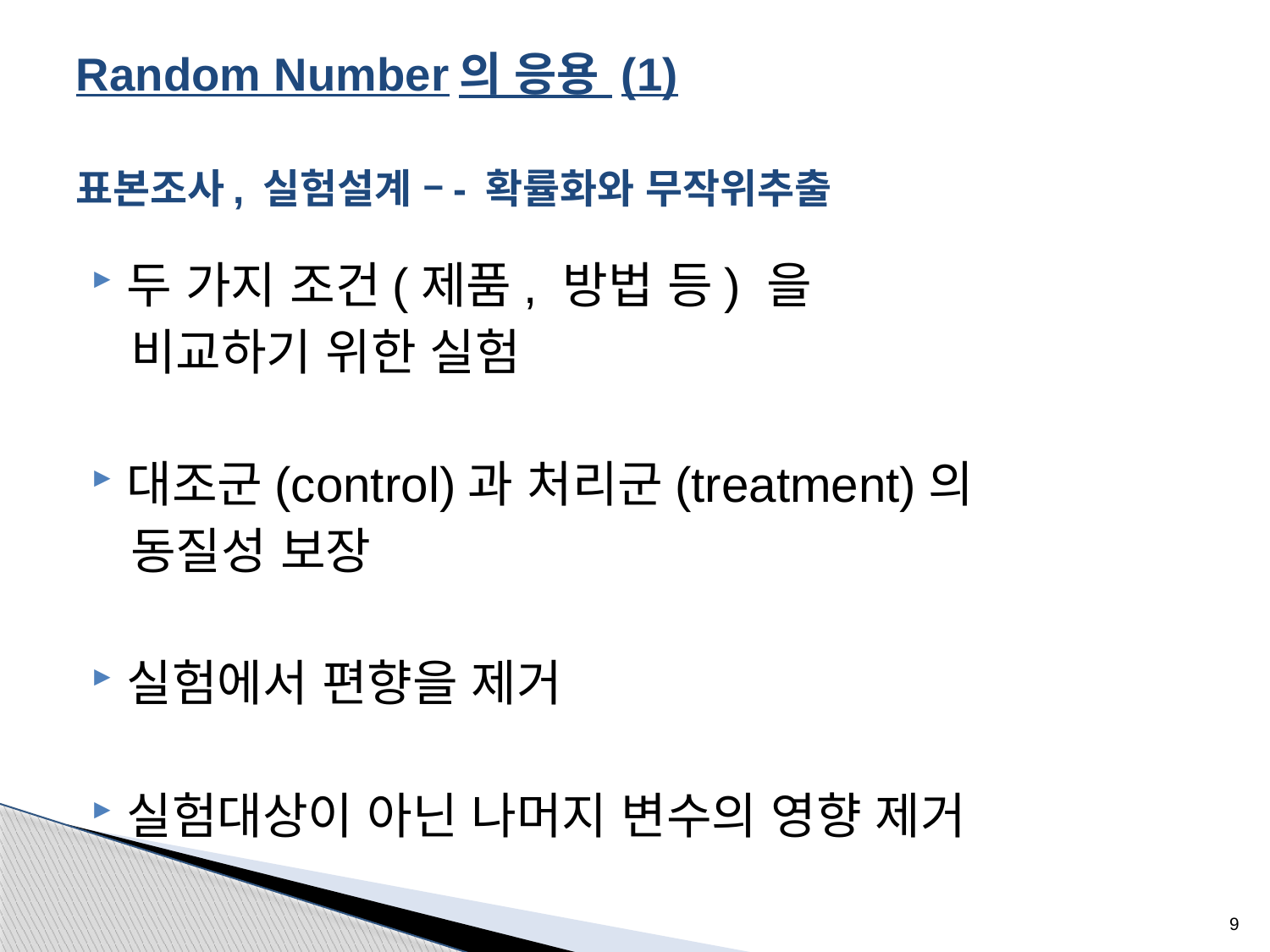

# Random Number의 응용 (1) 표본조사, 실험설계 –- 확률화와 무작위추출
두 가지 조건(제품, 방법 등) 을
  비교하기 위한 실험

대조군(control)과 처리군(treatment)의
  동질성 보장

실험에서 편향을 제거

실험대상이 아닌 나머지 변수의 영향 제거
9